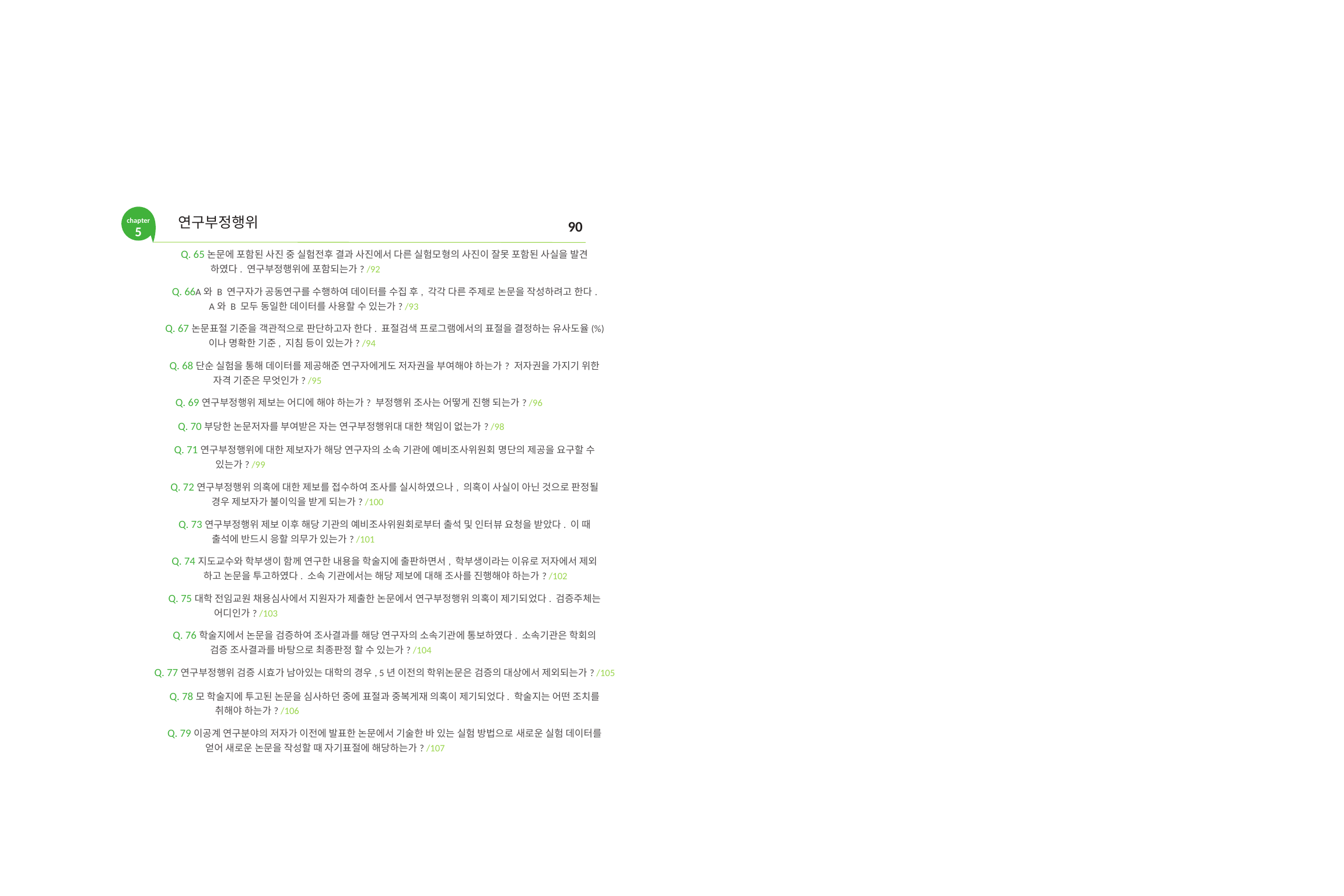

chapter
5
연구부정행위
90
Q. 65논문에 포함된 사진 중 실험전후 결과 사진에서 다른 실험모형의 사진이 잘못 포함된 사실을 발견
하였다. 연구부정행위에 포함되는가? /92
Q. 66A와 B 연구자가 공동연구를 수행하여 데이터를 수집 후, 각각 다른 주제로 논문을 작성하려고 한다.
A와 B 모두 동일한 데이터를 사용할 수 있는가? /93
Q. 67논문표절 기준을 객관적으로 판단하고자 한다. 표절검색 프로그램에서의 표절을 결정하는 유사도율(%)
이나 명확한 기준, 지침 등이 있는가? /94
Q. 68단순 실험을 통해 데이터를 제공해준 연구자에게도 저자권을 부여해야 하는가? 저자권을 가지기 위한
자격 기준은 무엇인가? /95
Q. 69연구부정행위 제보는 어디에 해야 하는가? 부정행위 조사는 어떻게 진행 되는가? /96
Q. 70부당한 논문저자를 부여받은 자는 연구부정행위대 대한 책임이 없는가? /98
Q. 71연구부정행위에 대한 제보자가 해당 연구자의 소속 기관에 예비조사위원회 명단의 제공을 요구할 수
있는가? /99
Q. 72연구부정행위 의혹에 대한 제보를 접수하여 조사를 실시하였으나, 의혹이 사실이 아닌 것으로 판정될
경우 제보자가 불이익을 받게 되는가? /100
Q. 73연구부정행위 제보 이후 해당 기관의 예비조사위원회로부터 출석 및 인터뷰 요청을 받았다. 이 때
출석에 반드시 응할 의무가 있는가? /101
Q. 74지도교수와 학부생이 함께 연구한 내용을 학술지에 출판하면서, 학부생이라는 이유로 저자에서 제외
하고 논문을 투고하였다. 소속 기관에서는 해당 제보에 대해 조사를 진행해야 하는가? /102
Q. 75대학 전임교원 채용심사에서 지원자가 제출한 논문에서 연구부정행위 의혹이 제기되었다. 검증주체는
어디인가? /103
Q. 76학술지에서 논문을 검증하여 조사결과를 해당 연구자의 소속기관에 통보하였다. 소속기관은 학회의
검증 조사결과를 바탕으로 최종판정 할 수 있는가? /104
Q. 77연구부정행위 검증 시효가 남아있는 대학의 경우, 5년 이전의 학위논문은 검증의 대상에서 제외되는가? /105
Q. 78모 학술지에 투고된 논문을 심사하던 중에 표절과 중복게재 의혹이 제기되었다. 학술지는 어떤 조치를
취해야 하는가? /106
Q. 79이공계 연구분야의 저자가 이전에 발표한 논문에서 기술한 바 있는 실험 방법으로 새로운 실험 데이터를
얻어 새로운 논문을 작성할 때 자기표절에 해당하는가? /107